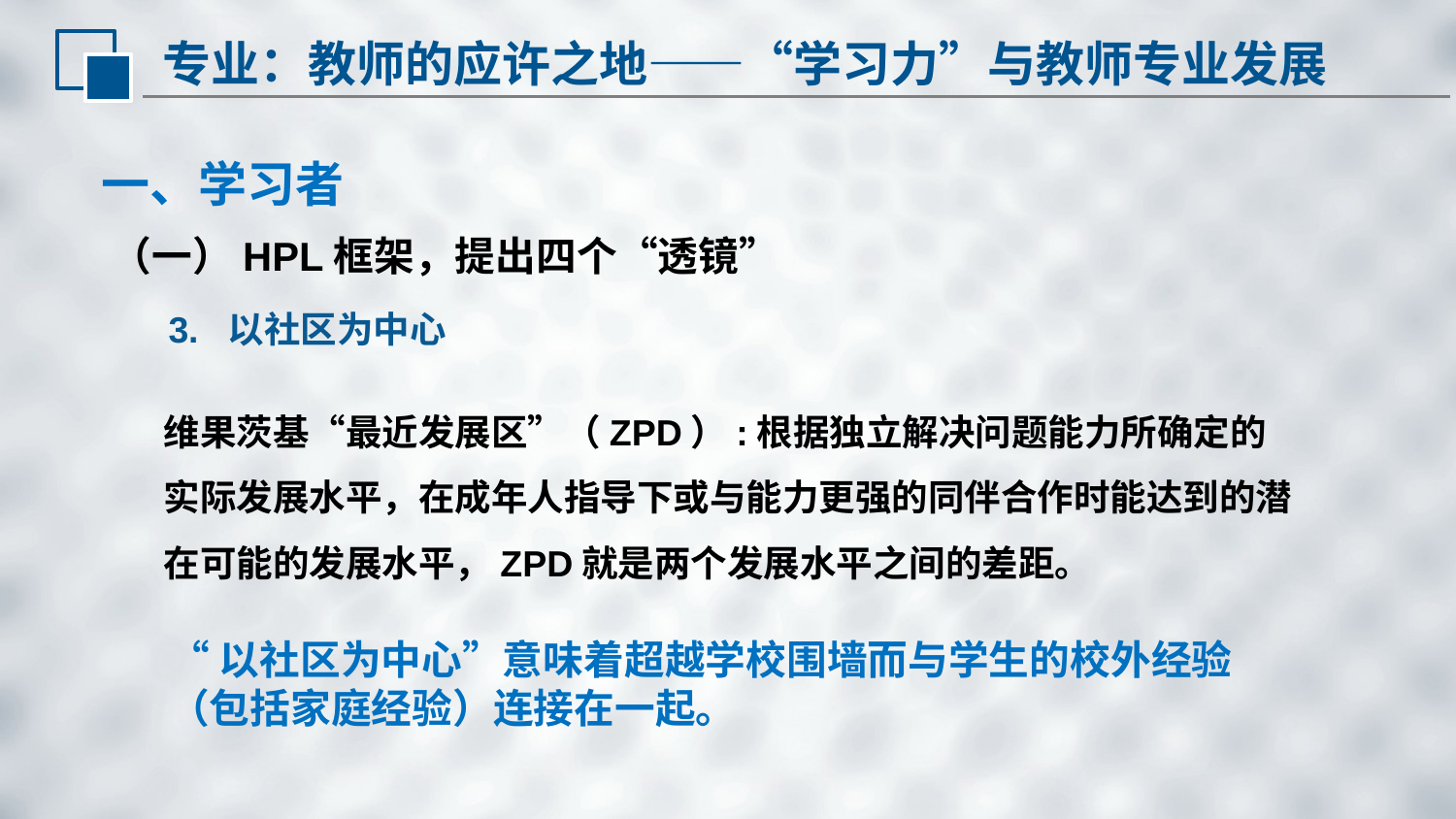

专业：教师的应许之地——“学习力”与教师专业发展

一、学习者
（一）HPL框架，提出四个“透镜”
3.  以社区为中心
维果茨基“最近发展区”（ZPD）:根据独立解决问题能力所确定的实际发展水平，在成年人指导下或与能力更强的同伴合作时能达到的潜在可能的发展水平，ZPD就是两个发展水平之间的差距。
“以社区为中心”意味着超越学校围墙而与学生的校外经验（包括家庭经验）连接在一起。